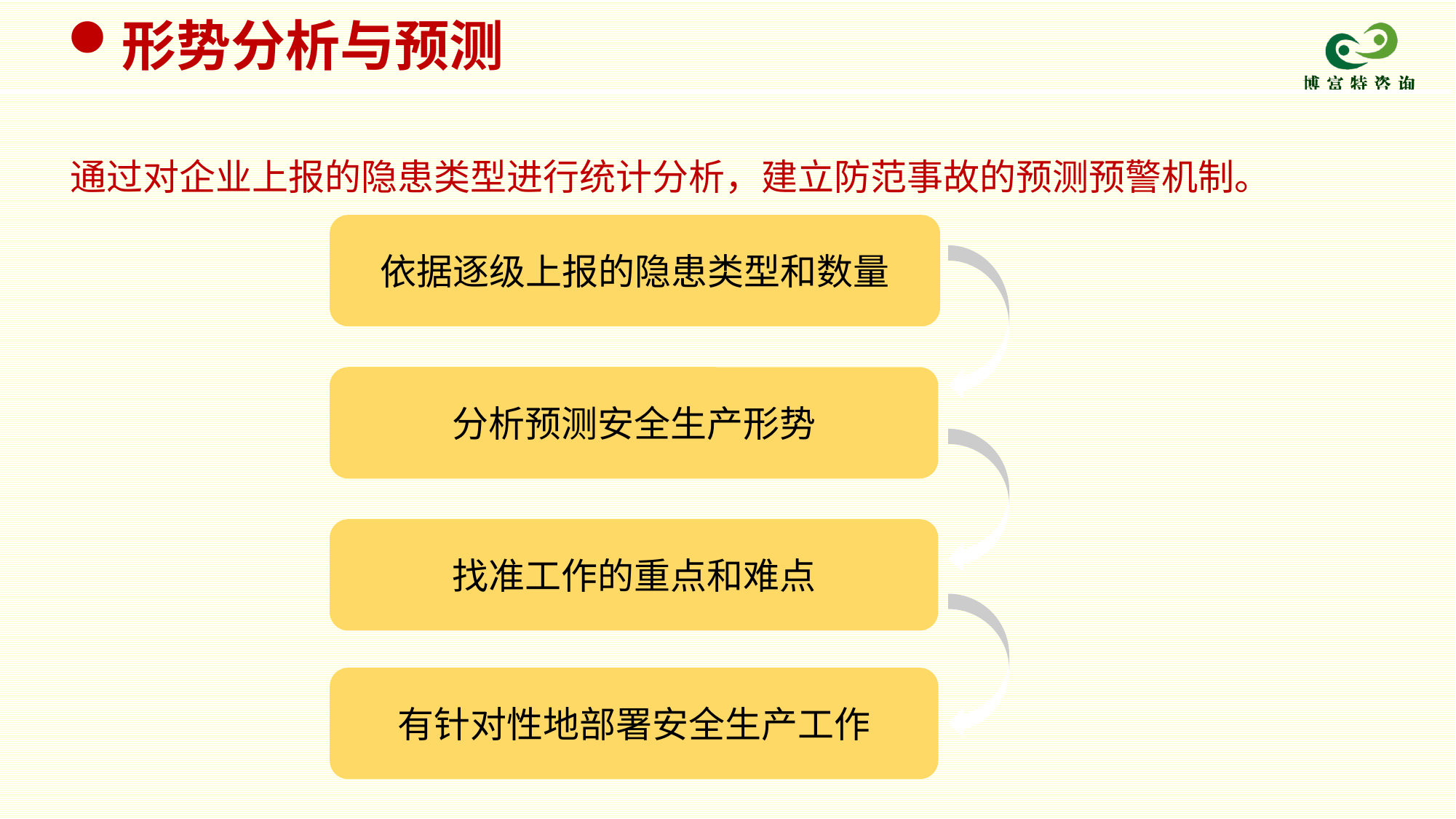

形势分析与预测
通过对企业上报的隐患类型进行统计分析，建立防范事故的预测预警机制。
依据逐级上报的隐患类型和数量

分析预测安全生产形势

找准工作的重点和难点

有针对性地部署安全生产工作